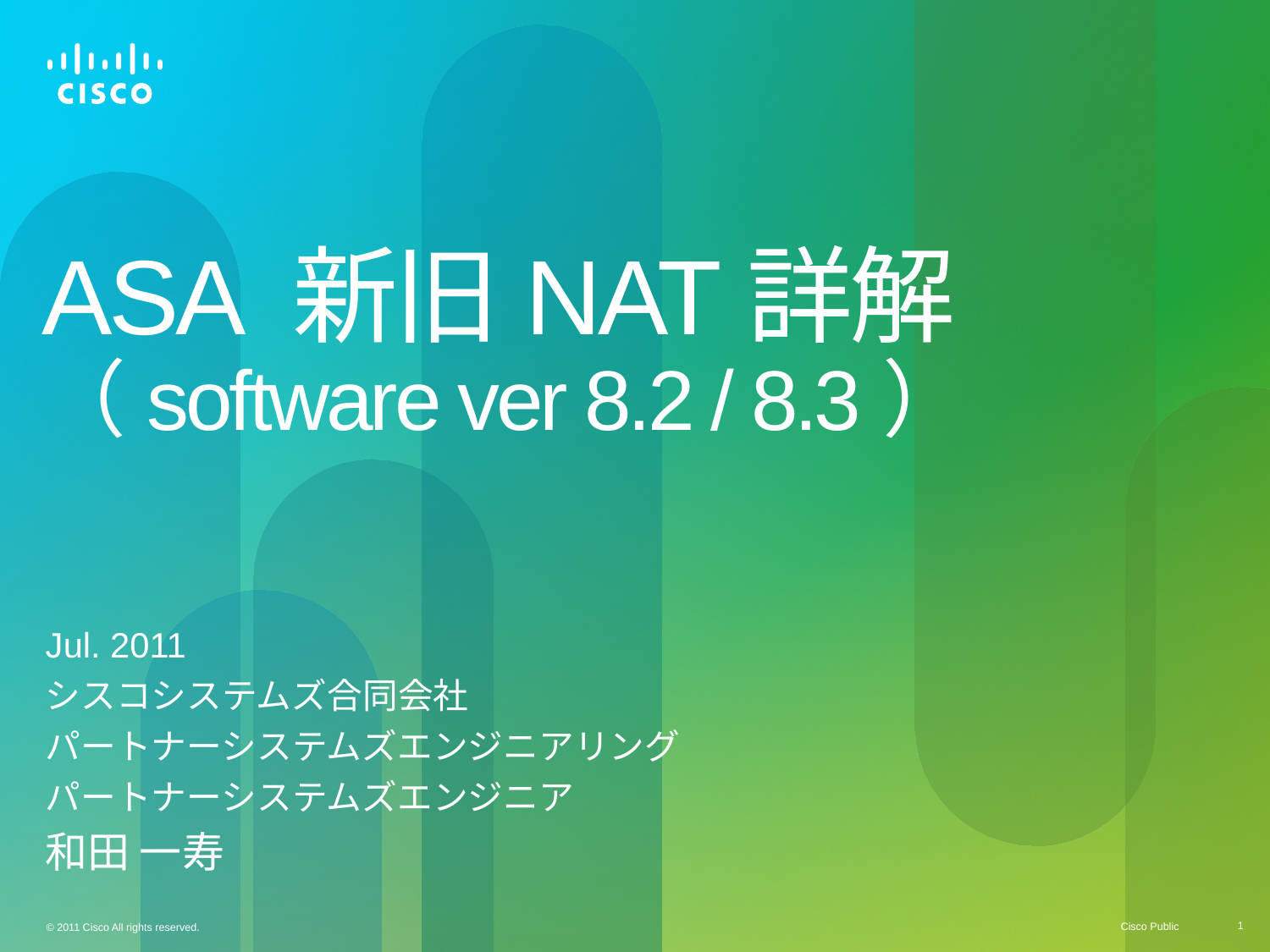

# ASA 新旧NAT詳解 （software ver 8.2 / 8.3）
Jul. 2011
シスコシステムズ合同会社
パートナーシステムズエンジニアリング
パートナーシステムズエンジニア
和田 一寿